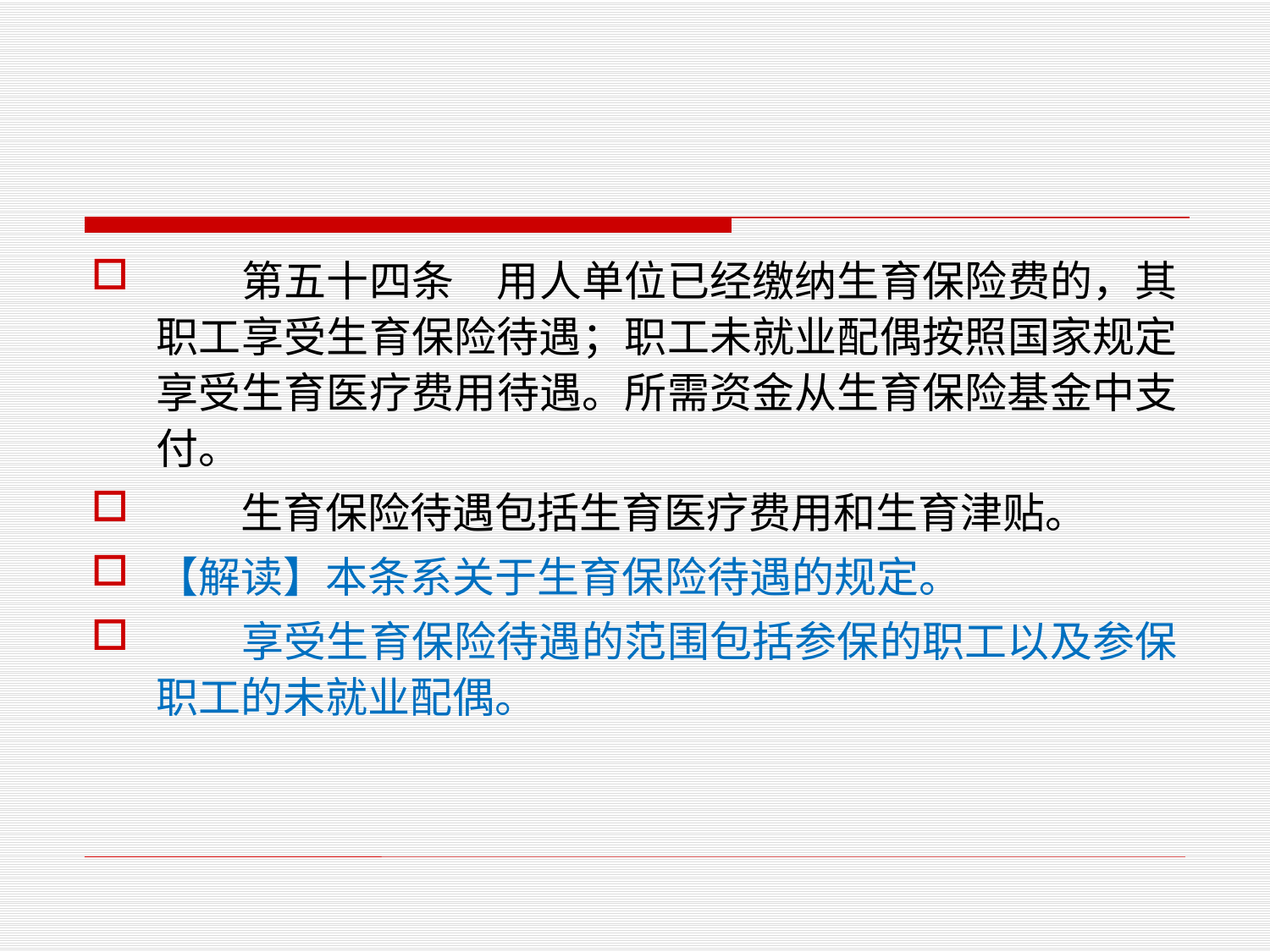

第五十四条　用人单位已经缴纳生育保险费的，其职工享受生育保险待遇；职工未就业配偶按照国家规定享受生育医疗费用待遇。所需资金从生育保险基金中支付。
　　生育保险待遇包括生育医疗费用和生育津贴。
【解读】本条系关于生育保险待遇的规定。
　　享受生育保险待遇的范围包括参保的职工以及参保职工的未就业配偶。